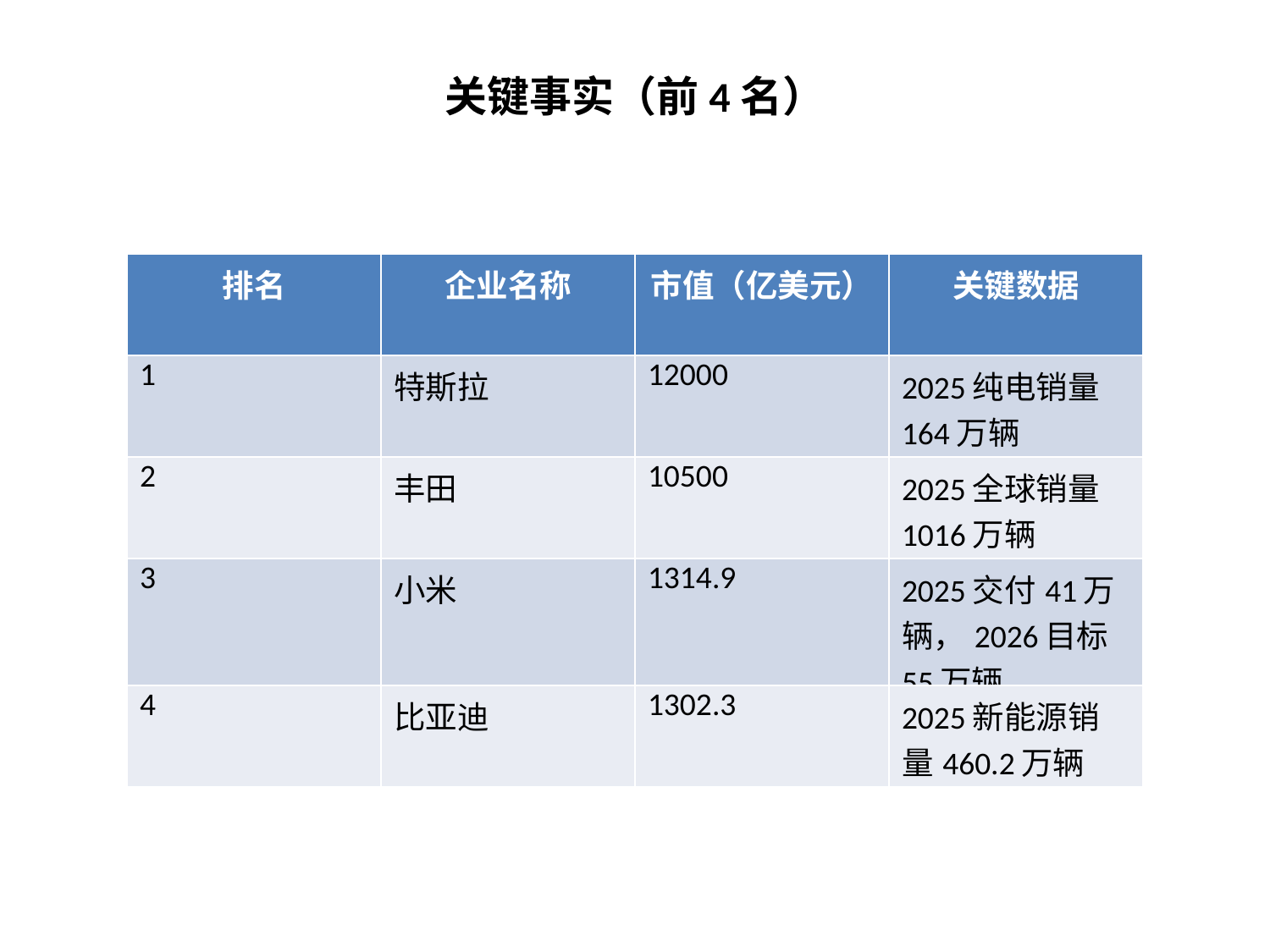

关键事实（前4名）
| 排名 | 企业名称 | 市值（亿美元） | 关键数据 |
| --- | --- | --- | --- |
| 1 | 特斯拉 | 12000 | 2025纯电销量164万辆 |
| 2 | 丰田 | 10500 | 2025全球销量1016万辆 |
| 3 | 小米 | 1314.9 | 2025交付41万辆，2026目标55万辆 |
| 4 | 比亚迪 | 1302.3 | 2025新能源销量460.2万辆 |